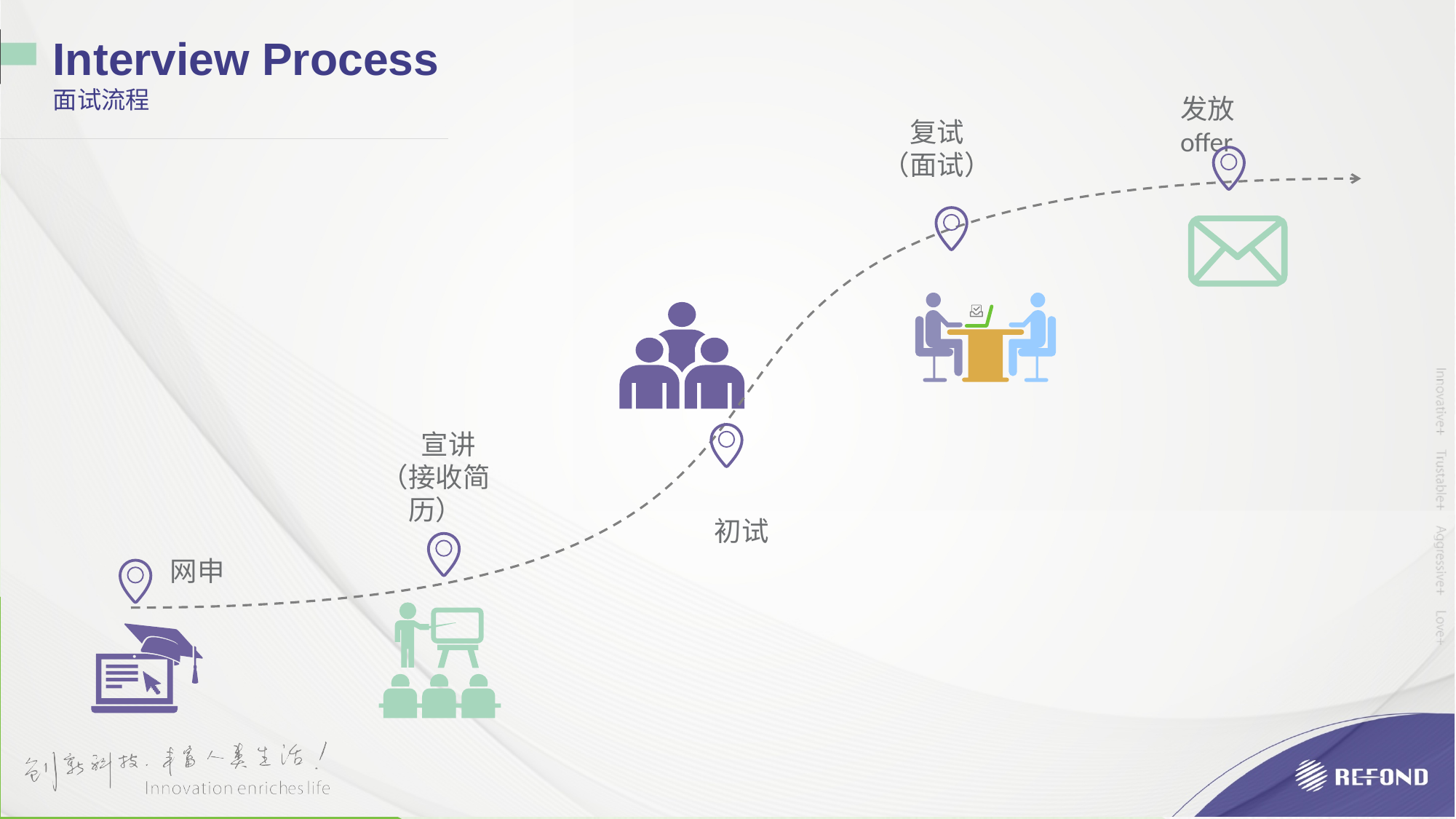

Interview Process
面试流程
发放offer
复试
（面试）

   宣讲
（接收简历）

初试

网申